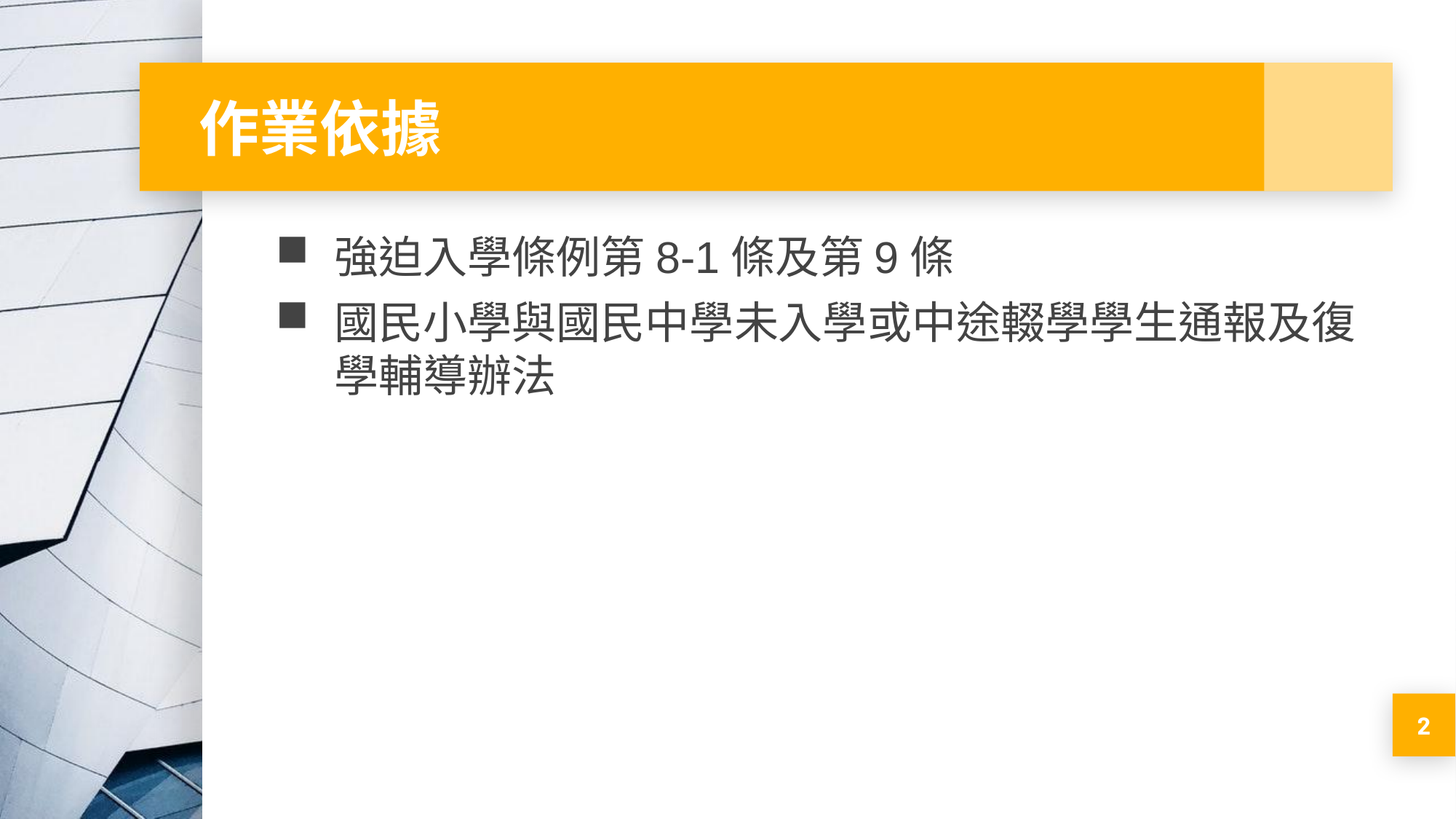

# 作業依據
強迫入學條例第8-1條及第9條
國民小學與國民中學未入學或中途輟學學生通報及復學輔導辦法
2